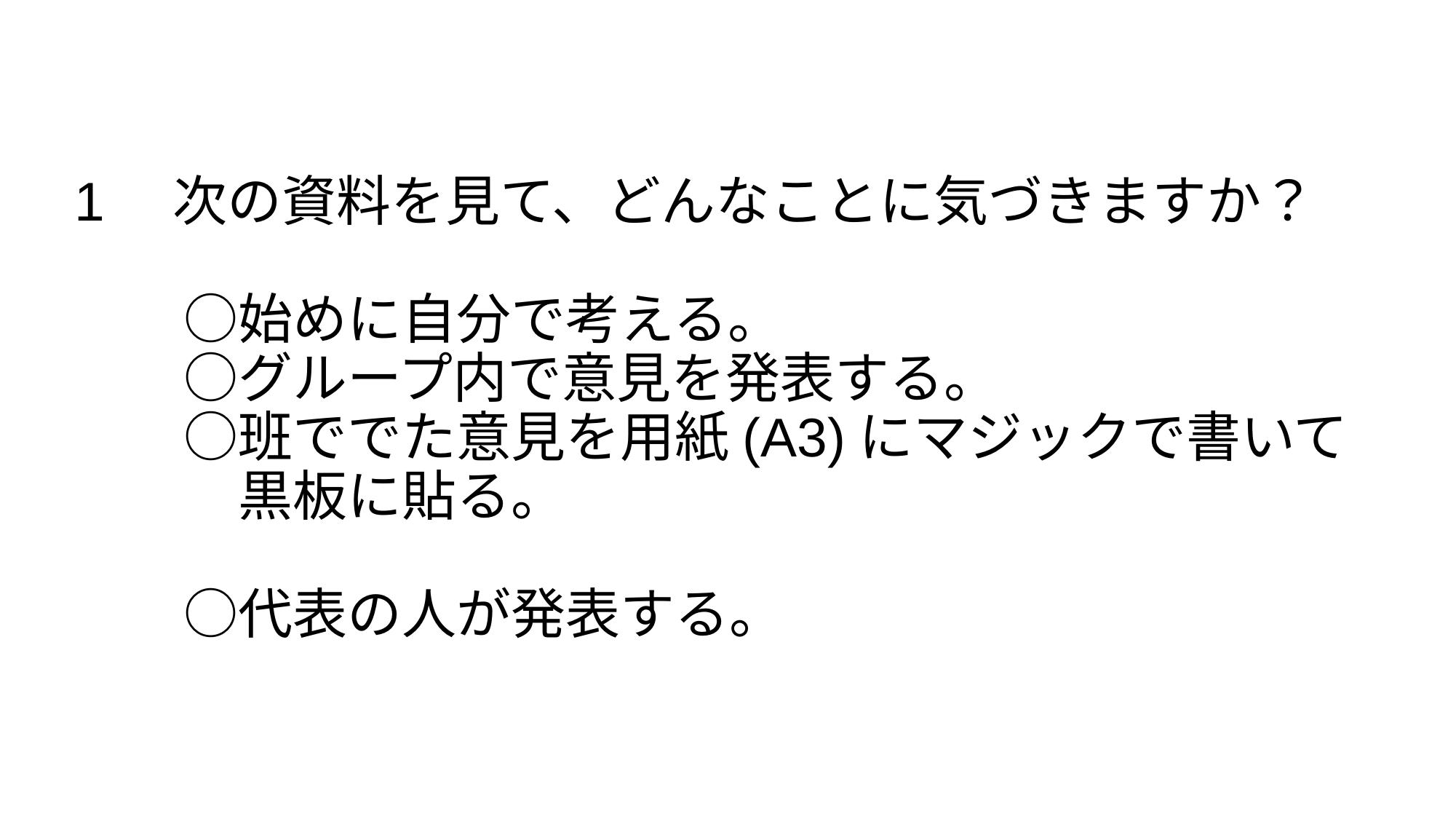

# 1　次の資料を見て、どんなことに気づきますか？ 　　○始めに自分で考える。 　　○グループ内で意見を発表する。 　　○班ででた意見を用紙(A3)にマジックで書いて 　　　黒板に貼る。 　　　　　　　　　　 　　○代表の人が発表する。